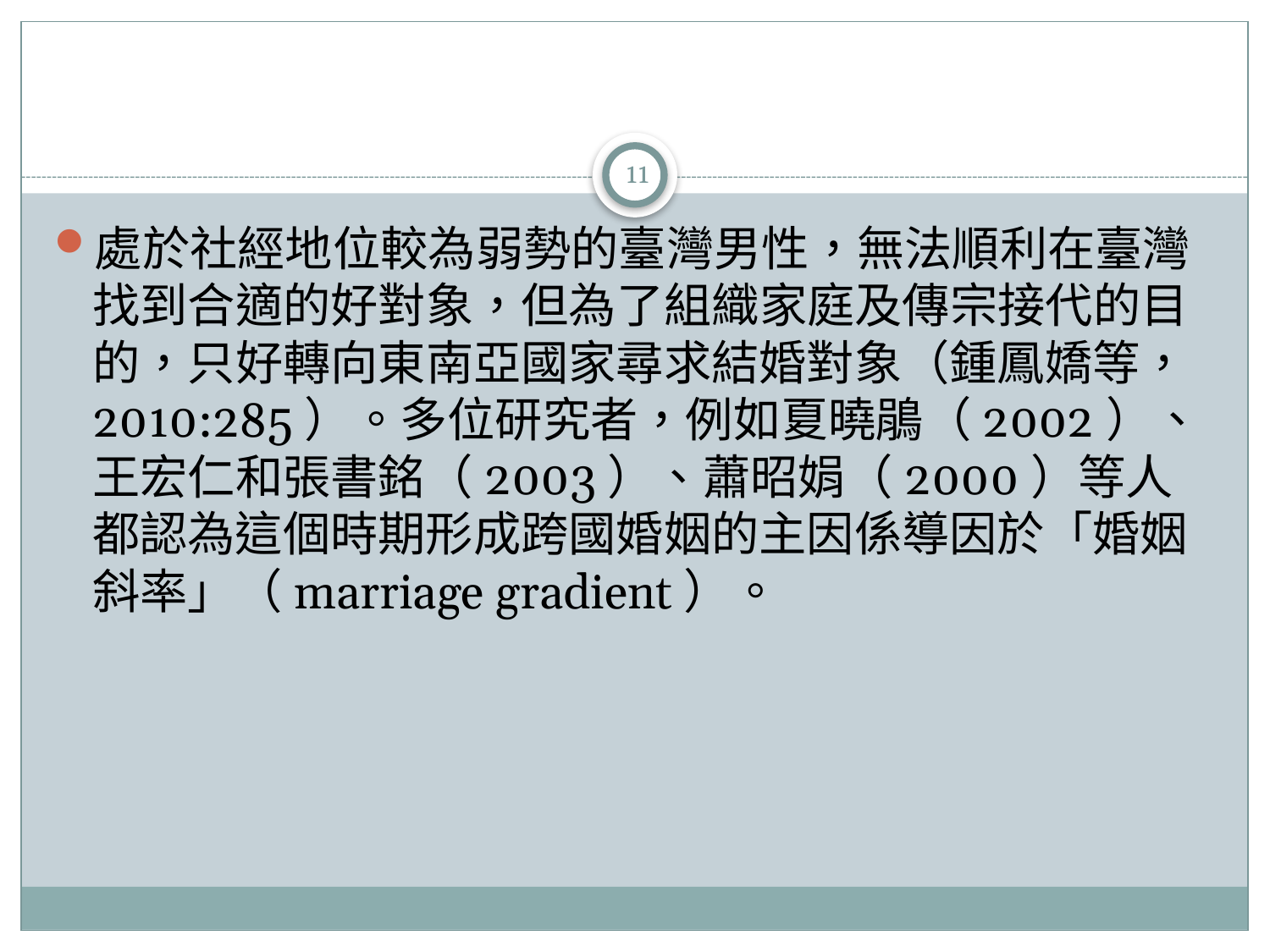

#
11
處於社經地位較為弱勢的臺灣男性，無法順利在臺灣找到合適的好對象，但為了組織家庭及傳宗接代的目的，只好轉向東南亞國家尋求結婚對象（鍾鳳嬌等，2010:285）。多位研究者，例如夏曉鵑（2002）、王宏仁和張書銘（2003）、蕭昭娟（2000）等人都認為這個時期形成跨國婚姻的主因係導因於「婚姻斜率」（marriage gradient）。